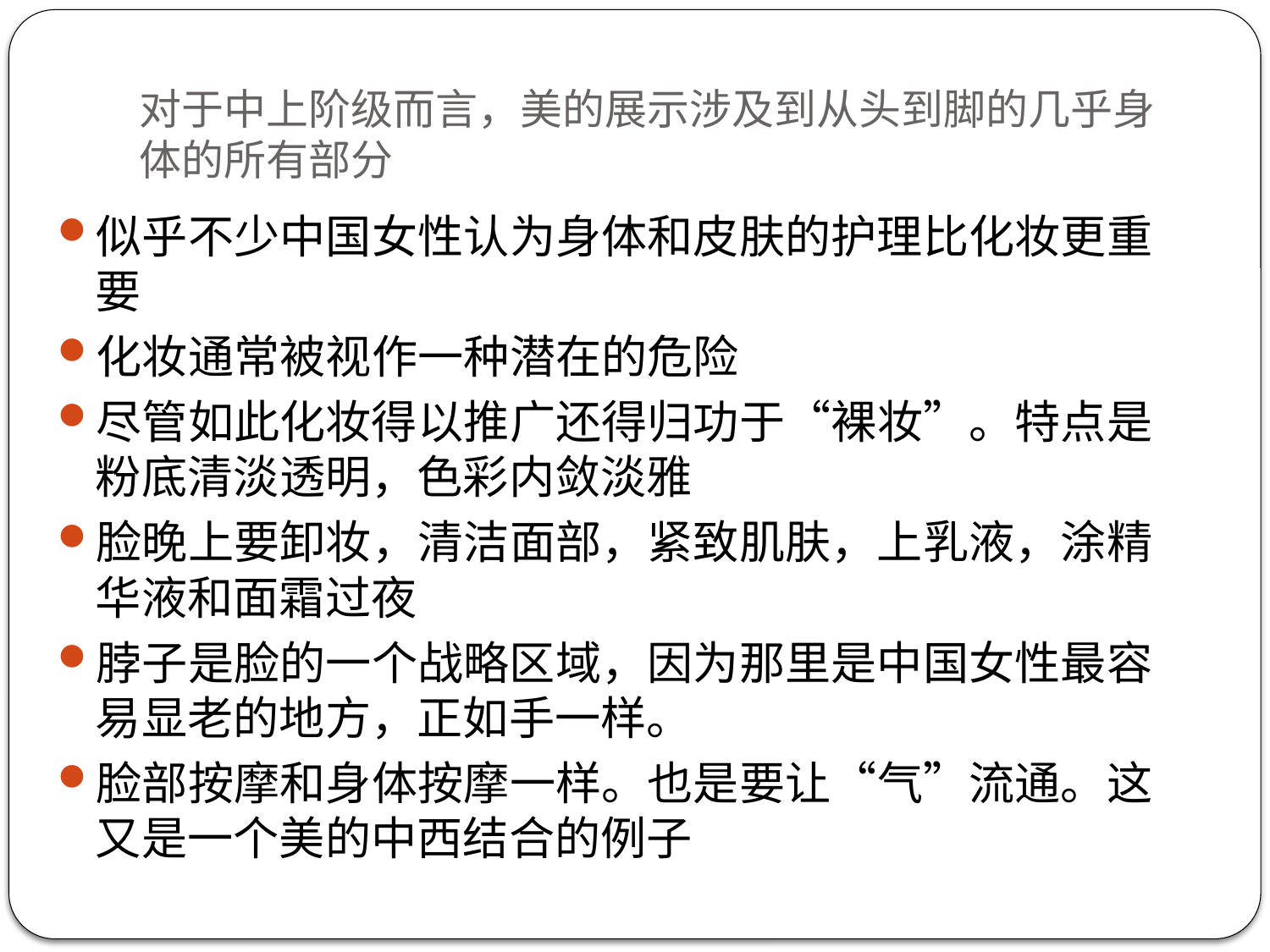

# 对于中上阶级而言，美的展示涉及到从头到脚的几乎身体的所有部分
似乎不少中国女性认为身体和皮肤的护理比化妆更重要
化妆通常被视作一种潜在的危险
尽管如此化妆得以推广还得归功于“裸妆”。特点是粉底清淡透明，色彩内敛淡雅
脸晚上要卸妆，清洁面部，紧致肌肤，上乳液，涂精华液和面霜过夜
脖子是脸的一个战略区域，因为那里是中国女性最容易显老的地方，正如手一样。
脸部按摩和身体按摩一样。也是要让“气”流通。这又是一个美的中西结合的例子